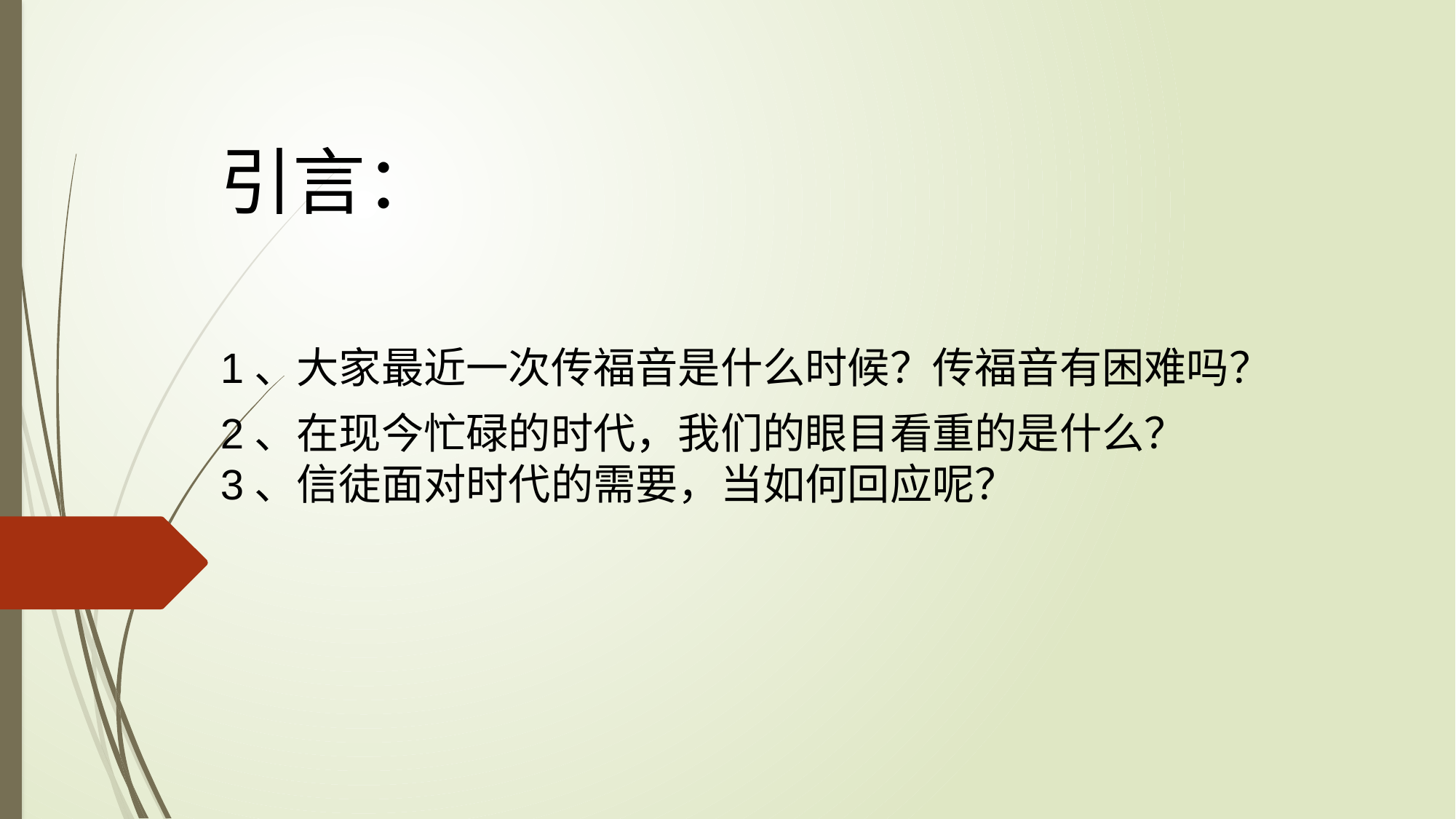

引言：

1、大家最近一次传福音是什么时候？传福音有困难吗？
2、在现今忙碌的时代，我们的眼目看重的是什么？
3、信徒面对时代的需要，当如何回应呢？